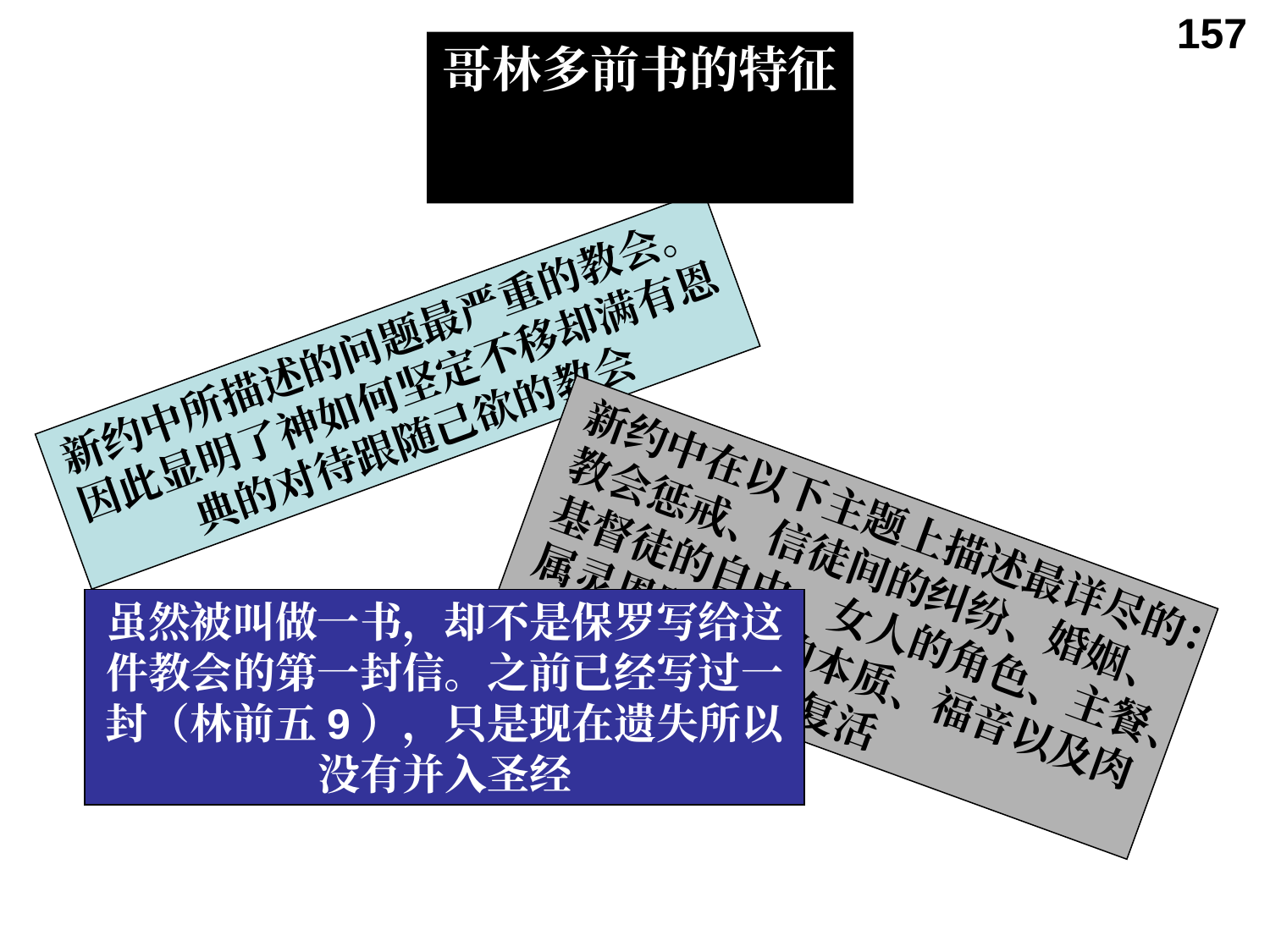

157
哥林多前书的特征
新约中所描述的问题最严重的教会。因此显明了神如何坚定不移却满有恩典的对待跟随己欲的教会
新约中在以下主题上描述最详尽的：教会惩戒、信徒间的纠纷、婚姻、基督徒的自由、女人的角色、主餐、属灵恩赐、爱的本质、福音以及肉体复活
虽然被叫做一书，却不是保罗写给这件教会的第一封信。之前已经写过一封（林前五9），只是现在遗失所以没有并入圣经